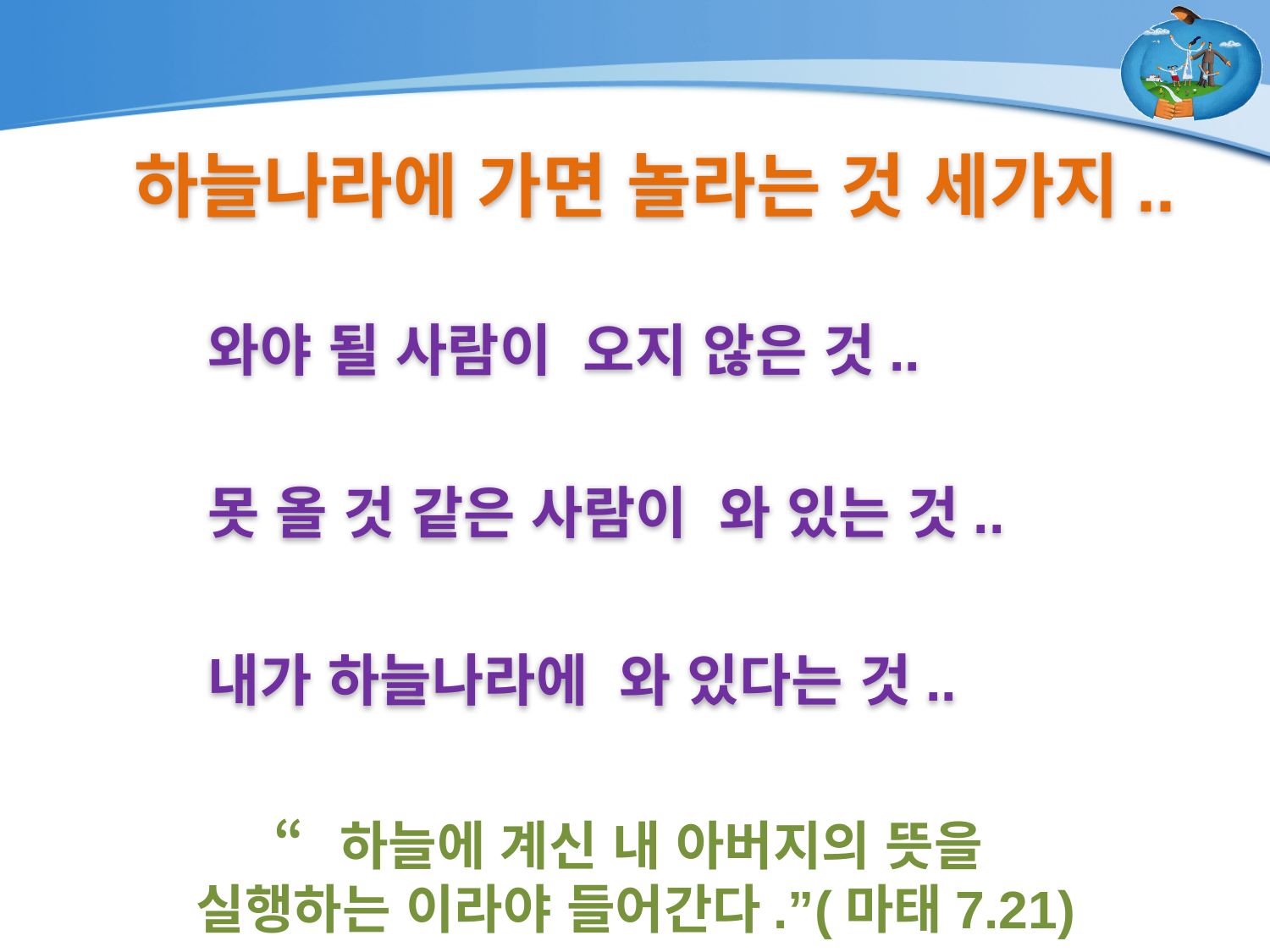

하늘나라에 가면 놀라는 것 세가지..
와야 될 사람이  오지 않은 것..
못 올 것 같은 사람이  와 있는 것..
내가 하늘나라에  와 있다는 것..
“하늘에 계신 내 아버지의 뜻을
실행하는 이라야 들어간다.”(마태7.21)